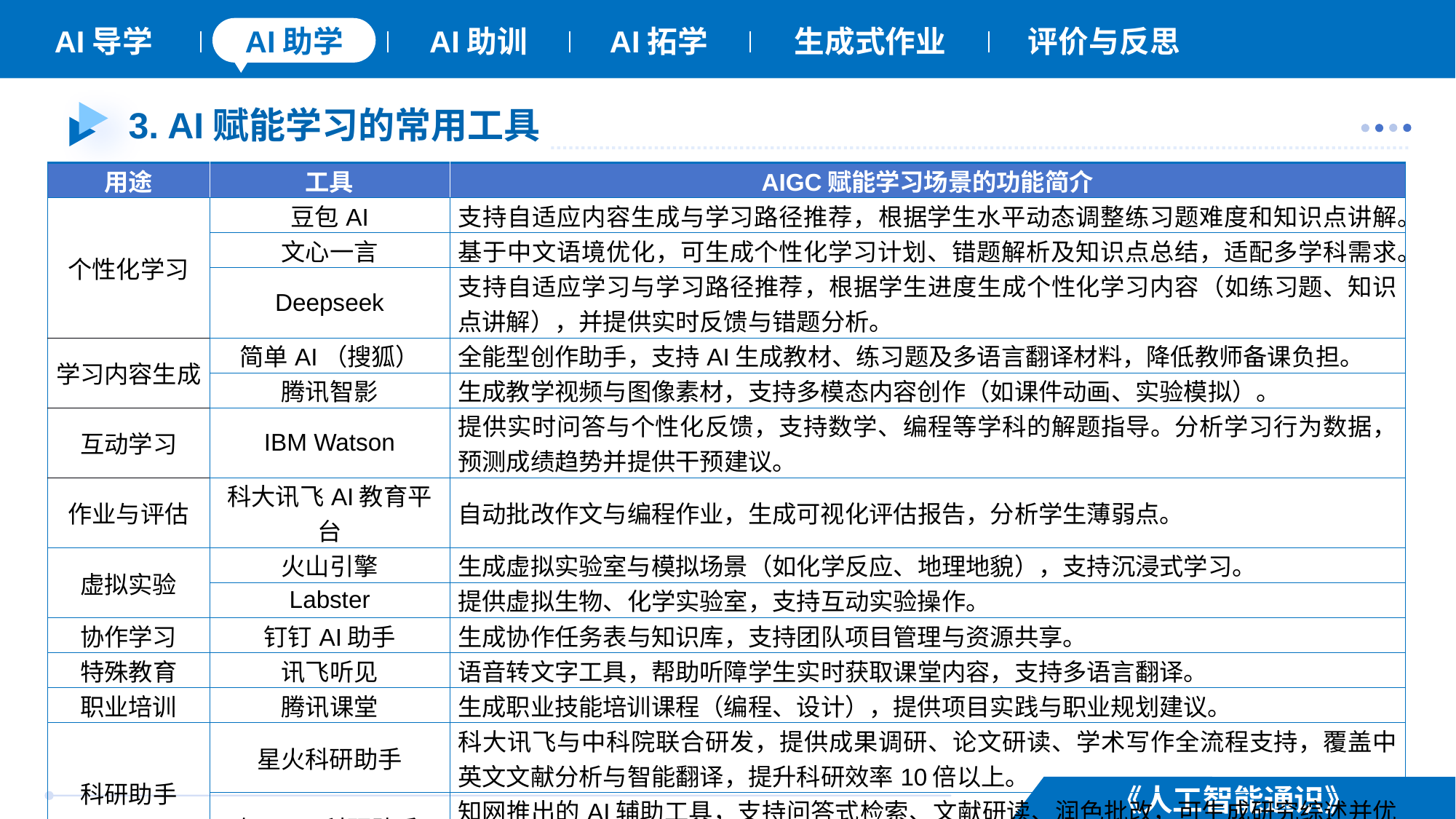

# 3. AI赋能学习的常用工具
| 用途 | 工具 | AIGC赋能学习场景的功能简介 |
| --- | --- | --- |
| 个性化学习 | 豆包AI | 支持自适应内容生成与学习路径推荐，根据学生水平动态调整练习题难度和知识点讲解。 |
|  | 文心一言 | 基于中文语境优化，可生成个性化学习计划、错题解析及知识点总结，适配多学科需求。 |
|  | Deepseek | 支持自适应学习与学习路径推荐，根据学生进度生成个性化学习内容（如练习题、知识点讲解），并提供实时反馈与错题分析。 |
| 学习内容生成 | 简单AI（搜狐） | 全能型创作助手，支持AI生成教材、练习题及多语言翻译材料，降低教师备课负担。 |
|  | 腾讯智影 | 生成教学视频与图像素材，支持多模态内容创作（如课件动画、实验模拟）。 |
| 互动学习 | IBM Watson | 提供实时问答与个性化反馈，支持数学、编程等学科的解题指导。分析学习行为数据，预测成绩趋势并提供干预建议。 |
| 作业与评估 | 科大讯飞AI教育平台 | 自动批改作文与编程作业，生成可视化评估报告，分析学生薄弱点。 |
| 虚拟实验 | 火山引擎 | 生成虚拟实验室与模拟场景（如化学反应、地理地貌），支持沉浸式学习。 |
|  | Labster | 提供虚拟生物、化学实验室，支持互动实验操作。 |
| 协作学习 | 钉钉AI助手 | 生成协作任务表与知识库，支持团队项目管理与资源共享。 |
| 特殊教育 | 讯飞听见 | 语音转文字工具，帮助听障学生实时获取课堂内容，支持多语言翻译。 |
| 职业培训 | 腾讯课堂 | 生成职业技能培训课程（编程、设计），提供项目实践与职业规划建议。 |
| 科研助手 | 星火科研助手 | 科大讯飞与中科院联合研发，提供成果调研、论文研读、学术写作全流程支持，覆盖中英文文献分析与智能翻译，提升科研效率10倍以上。 |
|  | 知网AI科研助手 | 知网推出的AI辅助工具，支持问答式检索、文献研读、润色批改，可生成研究综述并优化学术写作质量。 |